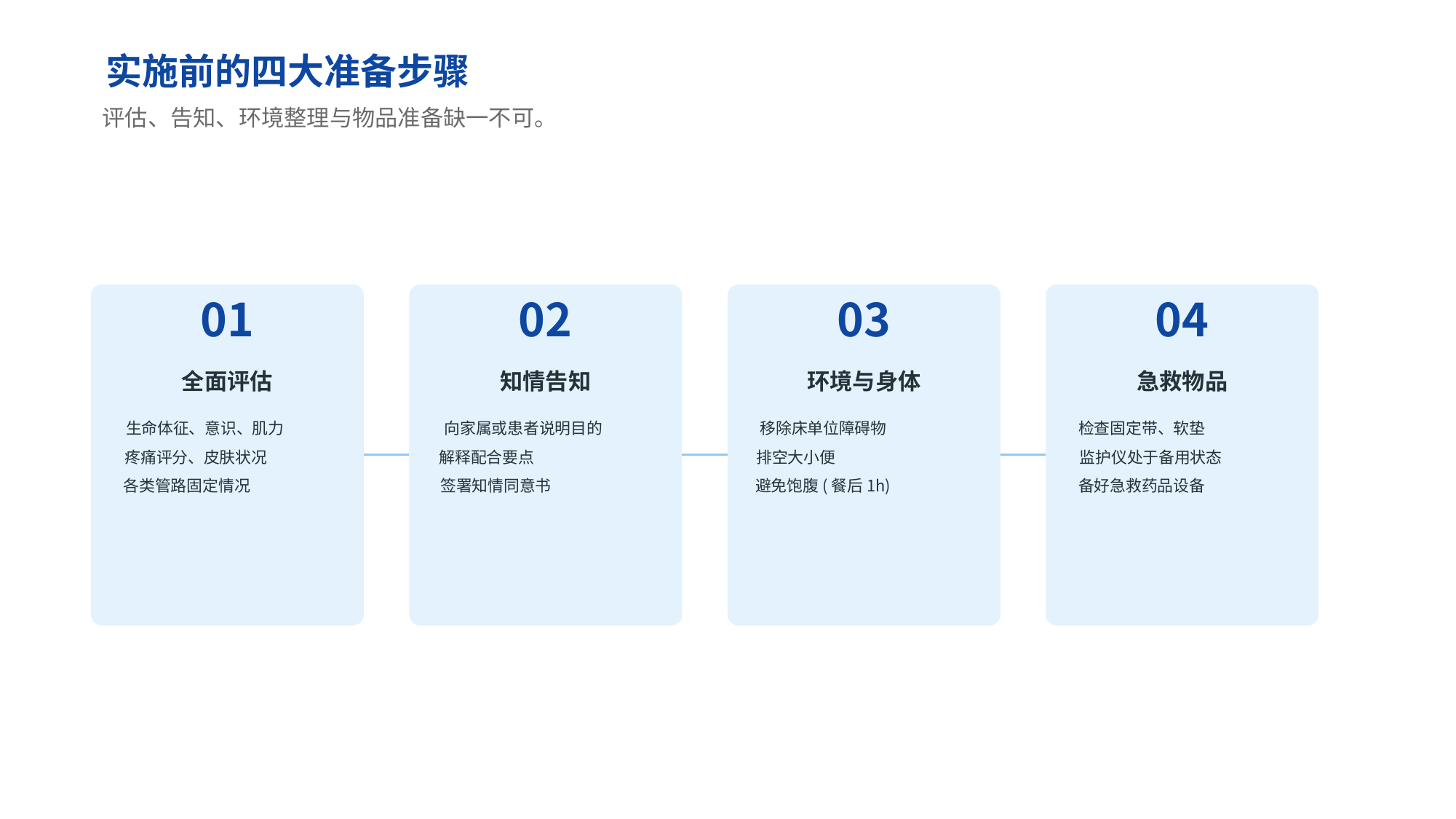

实施前的四大准备步骤
评估、告知、环境整理与物品准备缺一不可。

01
全面评估
生命体征、意识、肌力
疼痛评分、皮肤状况
各类管路固定情况

02
知情告知
向家属或患者说明目的
解释配合要点
签署知情同意书

03
环境与身体
移除床单位障碍物
排空大小便
避免饱腹(餐后1h)

04
急救物品
检查固定带、软垫
监护仪处于备用状态
备好急救药品设备